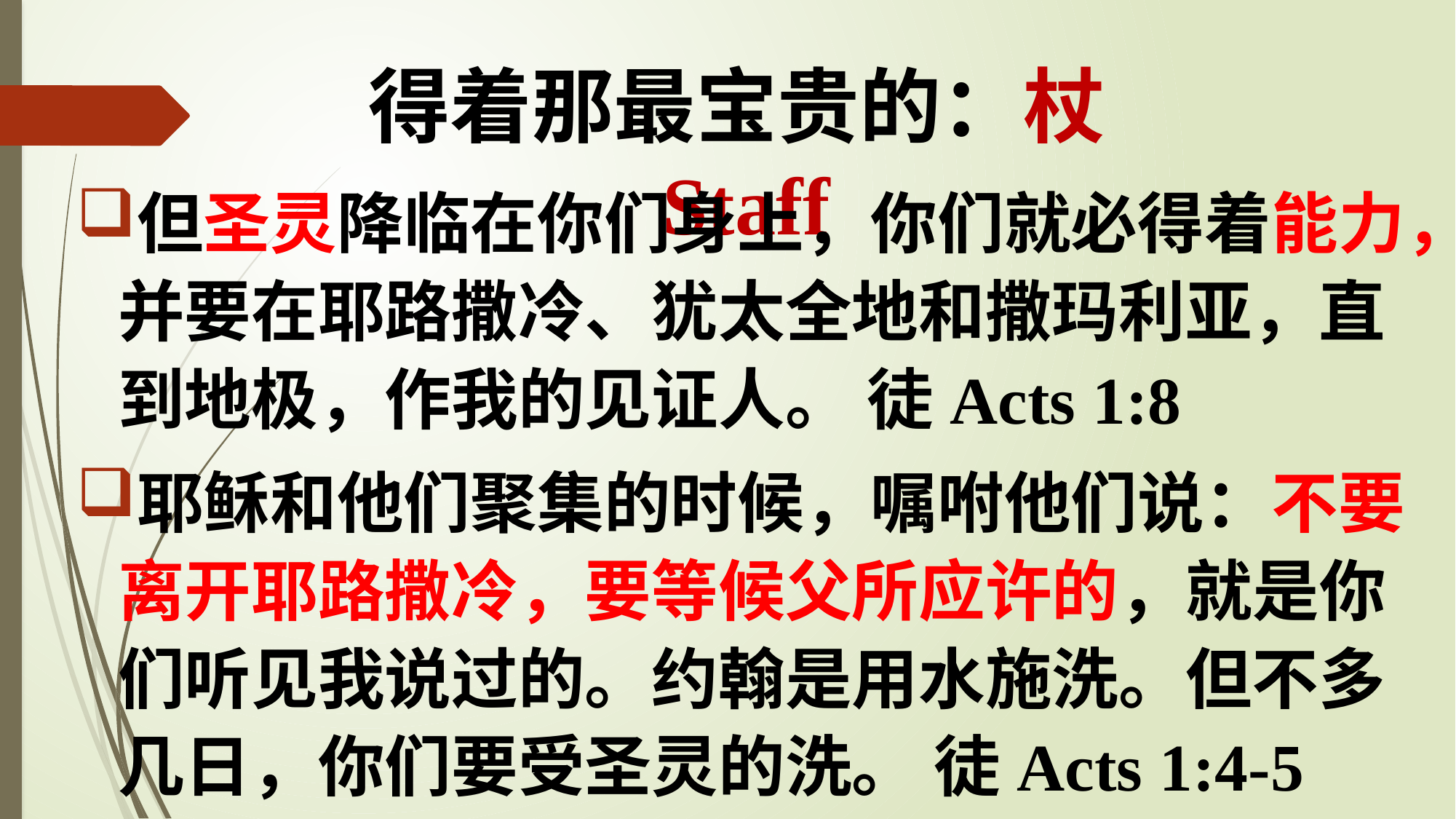

# 得着那最宝贵的：杖Staff
但圣灵降临在你们身上，你们就必得着能力，并要在耶路撒冷、犹太全地和撒玛利亚，直到地极，作我的见证人。 徒Acts 1:8
耶稣和他们聚集的时候，嘱咐他们说：不要离开耶路撒冷，要等候父所应许的，就是你们听见我说过的。约翰是用水施洗。但不多几日，你们要受圣灵的洗。 徒Acts 1:4-5